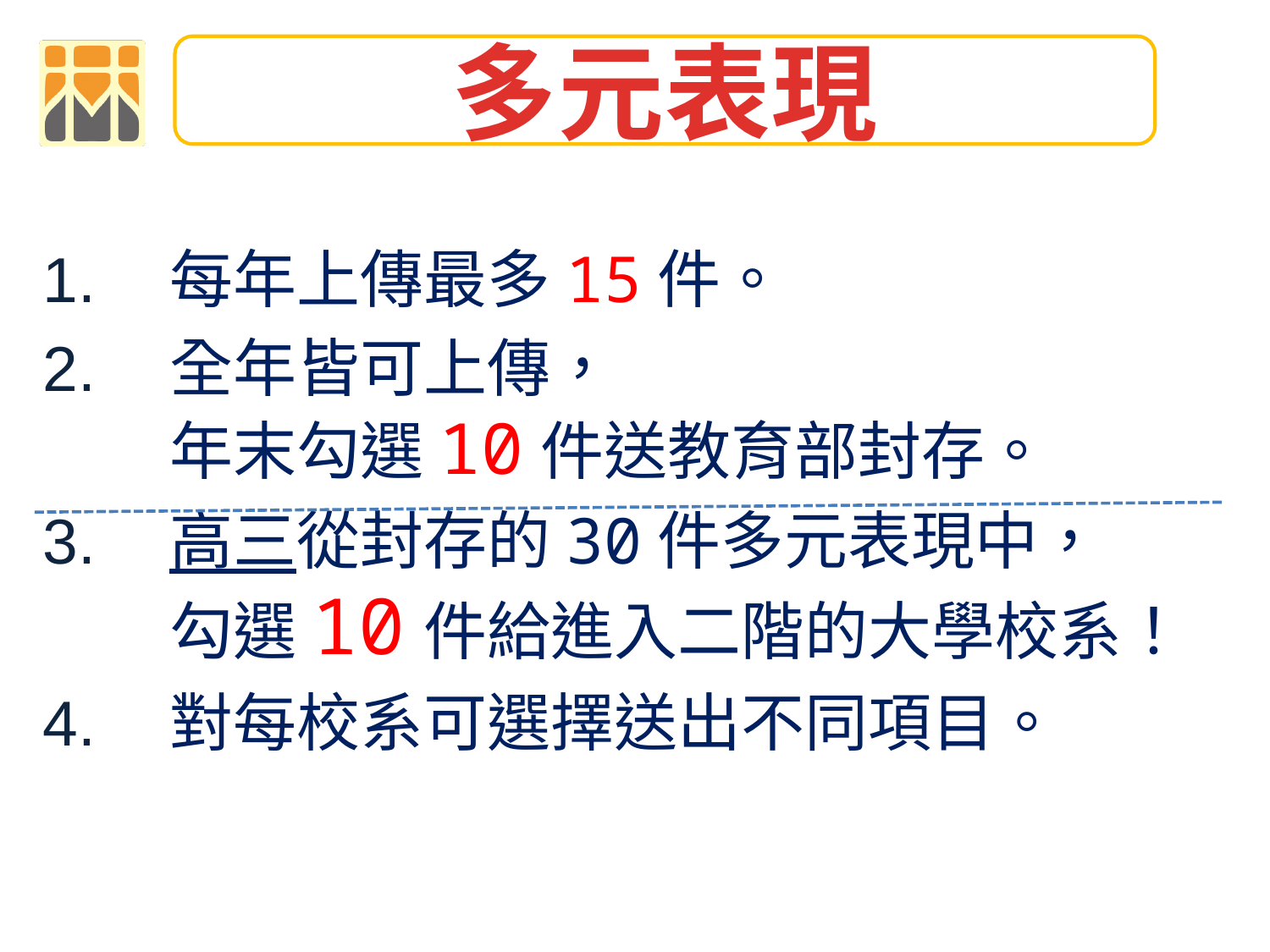

多元表現
每年上傳最多15件。
全年皆可上傳，
年末勾選10件送教育部封存。
高三從封存的30件多元表現中，
勾選10件給進入二階的大學校系！
對每校系可選擇送出不同項目。